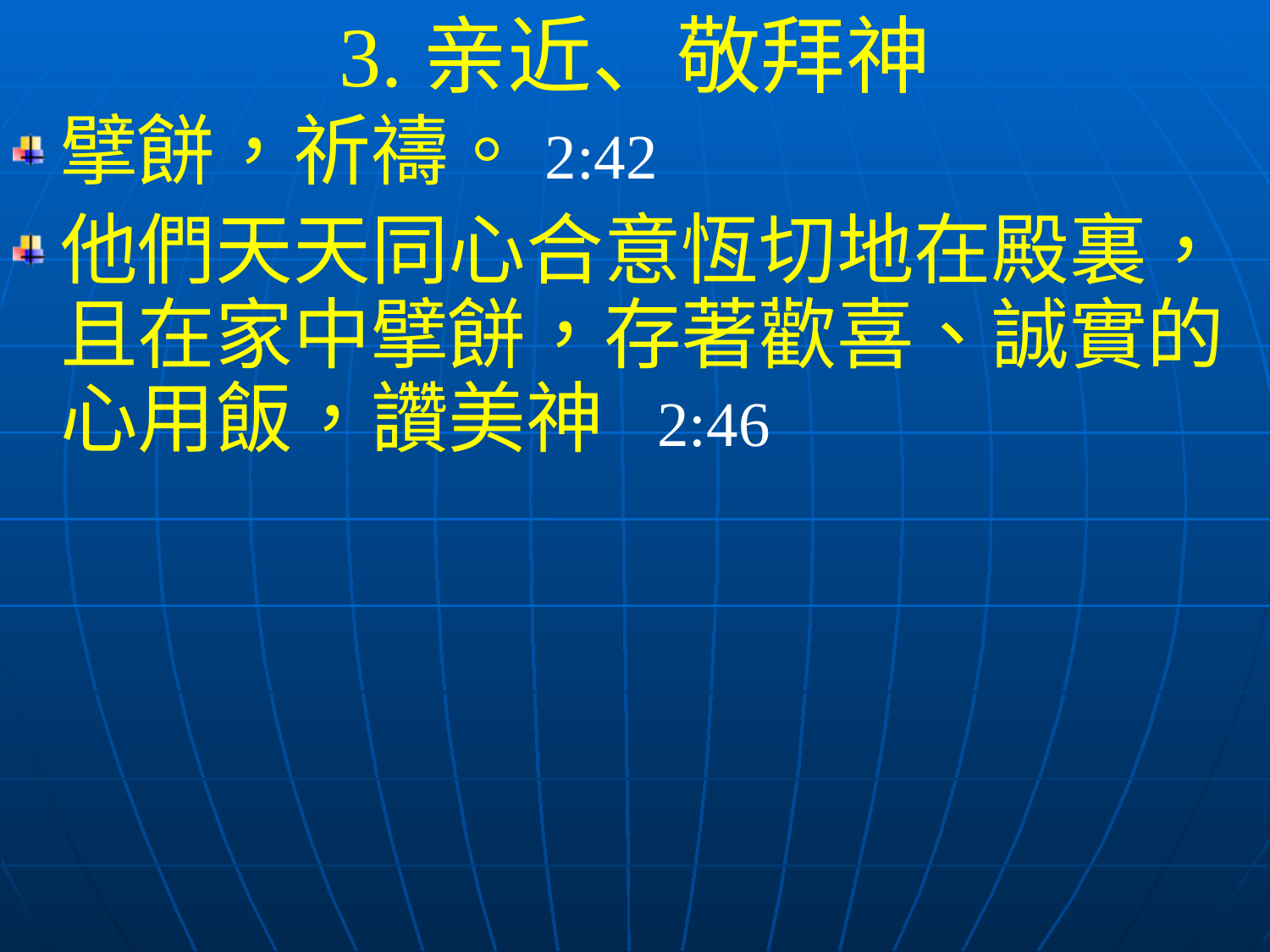

3.亲近、敬拜神
擘餅，祈禱。2:42
他們天天同心合意恆切地在殿裏，且在家中擘餅，存著歡喜、誠實的心用飯，讚美神  2:46